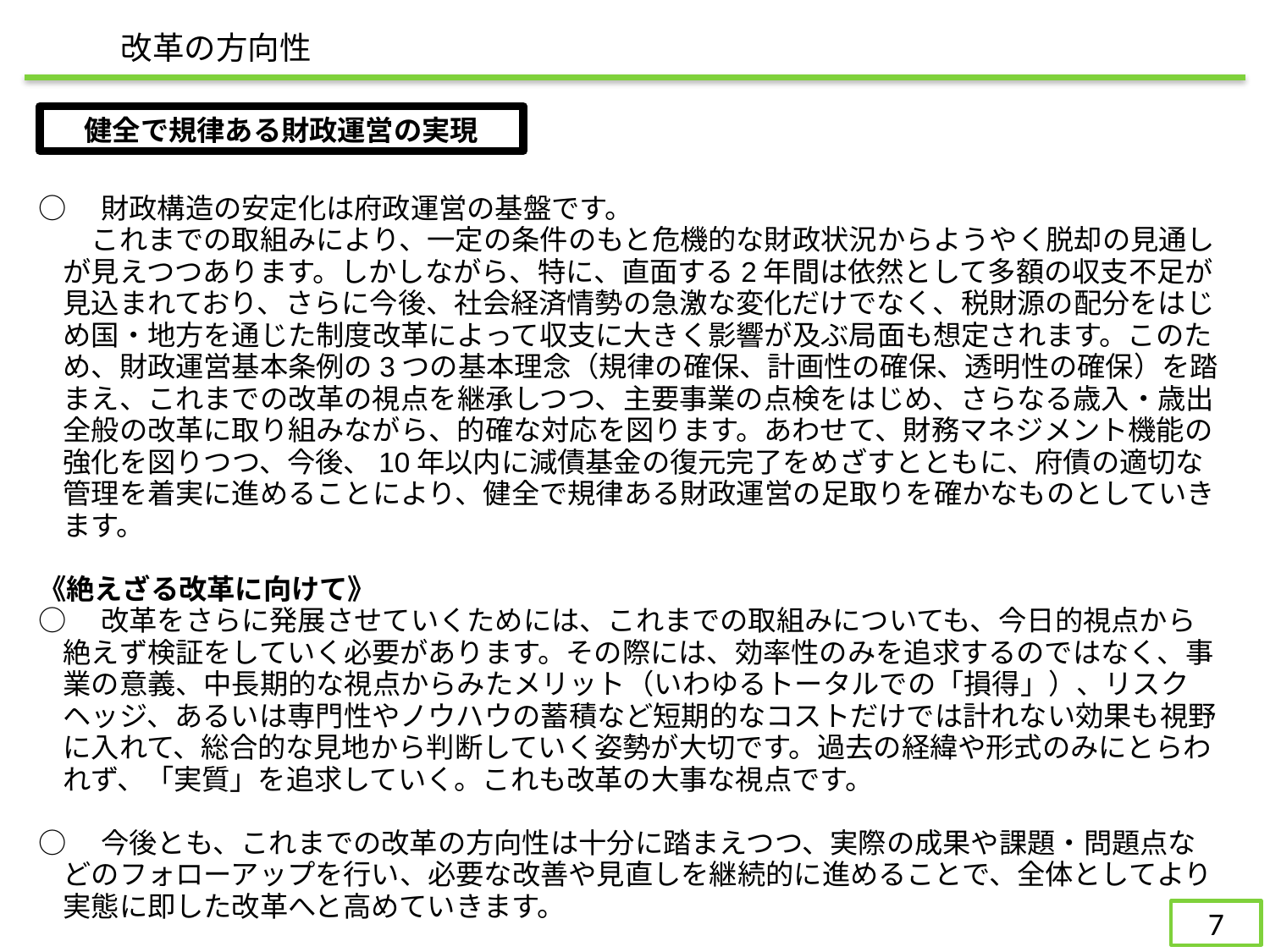

改革の方向性
健全で規律ある財政運営の実現
○　財政構造の安定化は府政運営の基盤です。
　これまでの取組みにより、一定の条件のもと危機的な財政状況からようやく脱却の見通しが見えつつあります。しかしながら、特に、直面する2年間は依然として多額の収支不足が見込まれており、さらに今後、社会経済情勢の急激な変化だけでなく、税財源の配分をはじめ国・地方を通じた制度改革によって収支に大きく影響が及ぶ局面も想定されます。このため、財政運営基本条例の3つの基本理念（規律の確保、計画性の確保、透明性の確保）を踏まえ、これまでの改革の視点を継承しつつ、主要事業の点検をはじめ、さらなる歳入・歳出全般の改革に取り組みながら、的確な対応を図ります。あわせて、財務マネジメント機能の強化を図りつつ、今後、10年以内に減債基金の復元完了をめざすとともに、府債の適切な管理を着実に進めることにより、健全で規律ある財政運営の足取りを確かなものとしていきます。

《絶えざる改革に向けて》
○　改革をさらに発展させていくためには、これまでの取組みについても、今日的視点から絶えず検証をしていく必要があります。その際には、効率性のみを追求するのではなく、事業の意義、中長期的な視点からみたメリット（いわゆるトータルでの「損得」）、リスクヘッジ、あるいは専門性やノウハウの蓄積など短期的なコストだけでは計れない効果も視野に入れて、総合的な見地から判断していく姿勢が大切です。過去の経緯や形式のみにとらわれず、「実質」を追求していく。これも改革の大事な視点です。

○　今後とも、これまでの改革の方向性は十分に踏まえつつ、実際の成果や課題・問題点などのフォローアップを行い、必要な改善や見直しを継続的に進めることで、全体としてより実態に即した改革へと高めていきます。
7